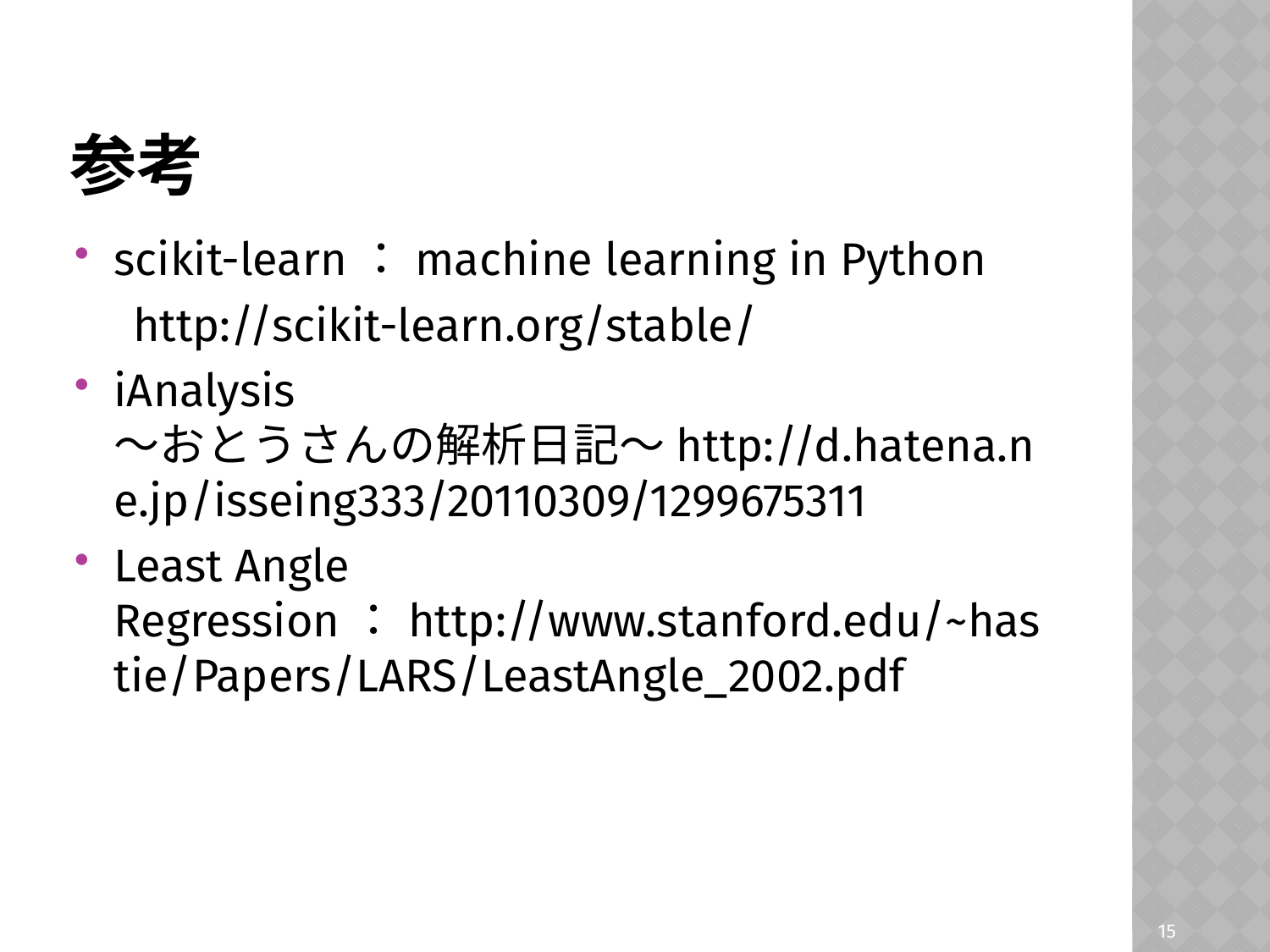

# 参考
scikit-learn：machine learning in Python
　http://scikit-learn.org/stable/
iAnalysis ～おとうさんの解析日記～http://d.hatena.ne.jp/isseing333/20110309/1299675311
Least Angle Regression：http://www.stanford.edu/~hastie/Papers/LARS/LeastAngle_2002.pdf

15